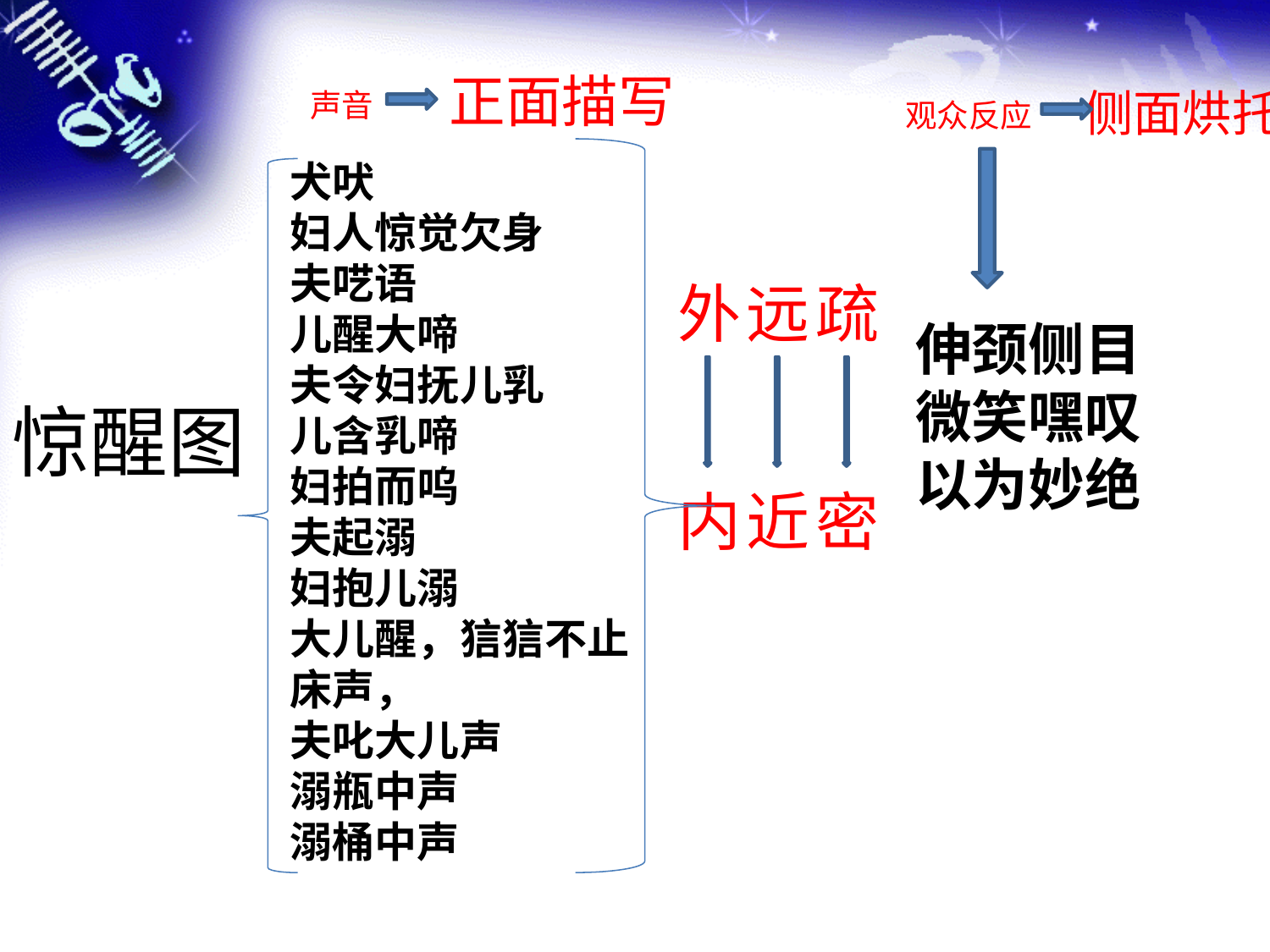

正面描写
侧面烘托
声音

观众反应

犬吠
妇人惊觉欠身
夫呓语
儿醒大啼
夫令妇抚儿乳
儿含乳啼
妇拍而呜
夫起溺
妇抱儿溺
大儿醒，狺狺不止
床声，
夫叱大儿声
溺瓶中声
溺桶中声

外
远
疏
伸颈侧目
微笑嘿叹
以为妙绝

惊醒图
内
近
密